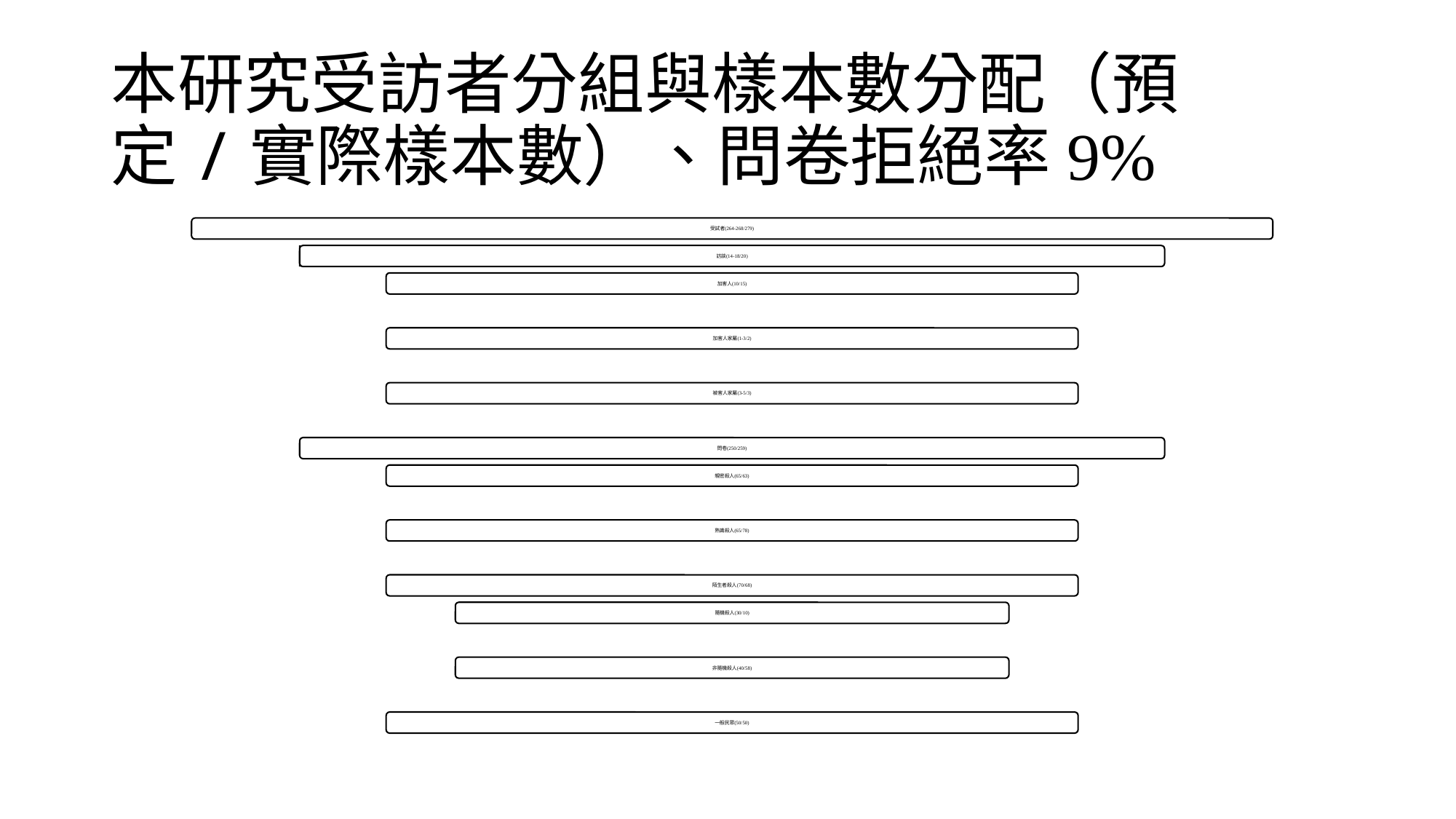

# 本研究受訪者分組與樣本數分配（預定/實際樣本數）、問卷拒絕率9%
受試者(264-268/279)
訪談(14-18/20)
問卷(250/259)
親密殺人(65/63)
加害人(10/15)
加害人家屬(1-3/2)
被害人家屬(3-5/3)
熟識殺人(65/78)
陌生者殺人(70/68)
一般民眾(50/50)
隨機殺人(30/10)
非隨機殺人(40/58)